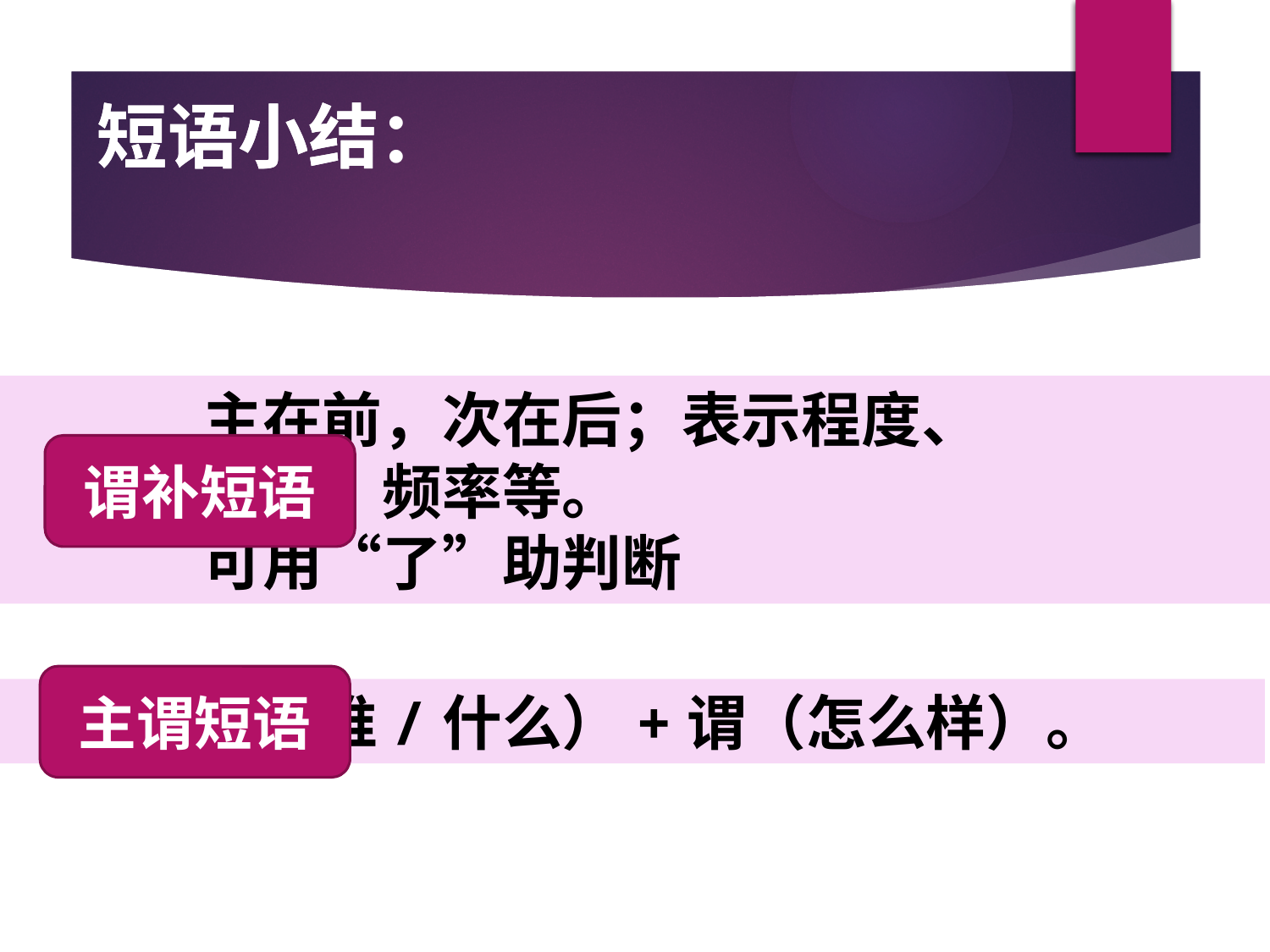

短语小结：
短语小结
             主在前，次在后；表示程度、
             结果、频率等。
             可用“了”助判断
谓补短语
主谓短语
             主（谁/什么）+谓（怎么样）。